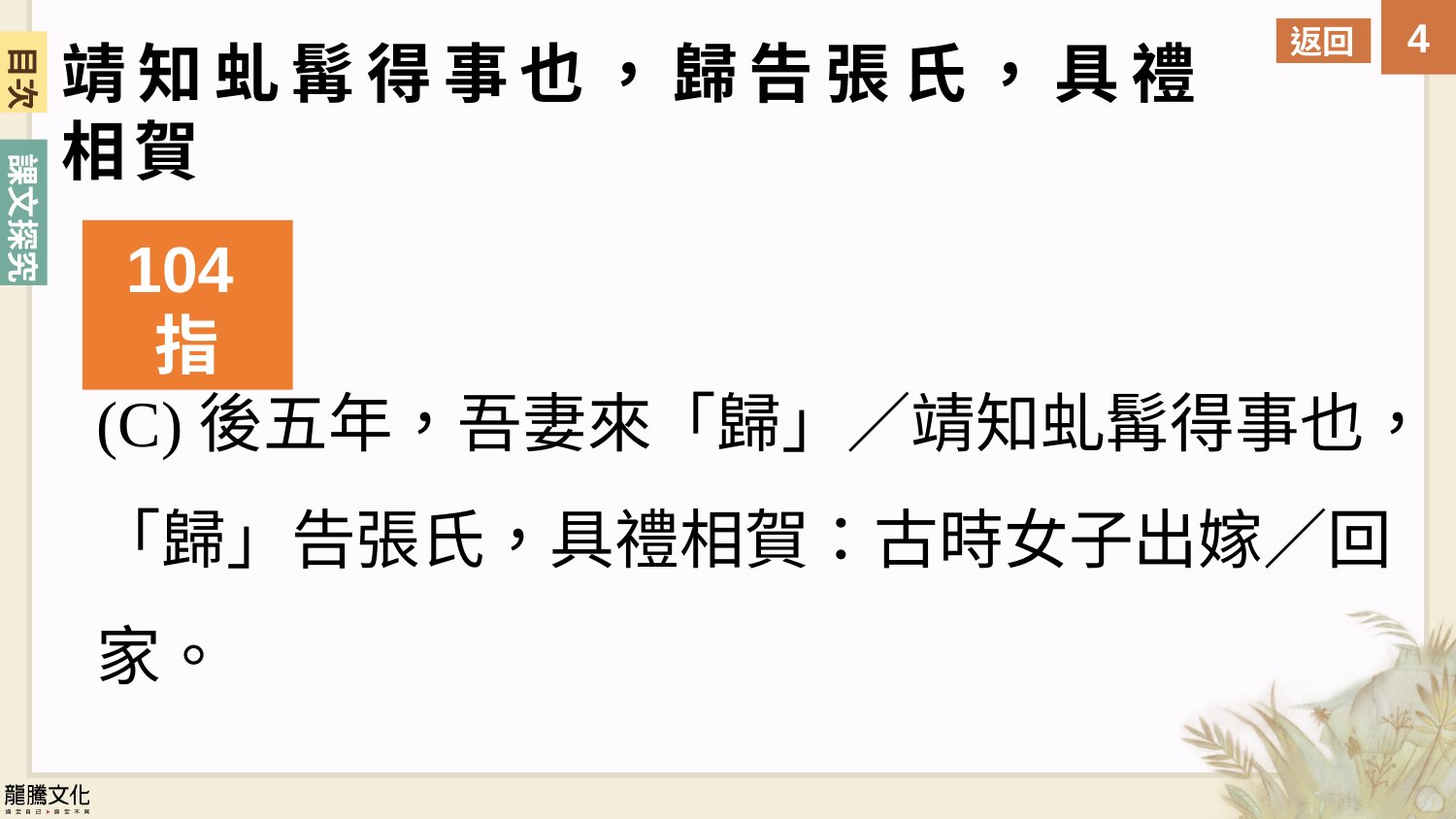

返回
靖知虬髯得事也，歸告張氏，具禮相賀
目次
104指
(C)後五年，吾妻來「歸」／靖知虬髯得事也，「歸」告張氏，具禮相賀：古時女子出嫁／回家。